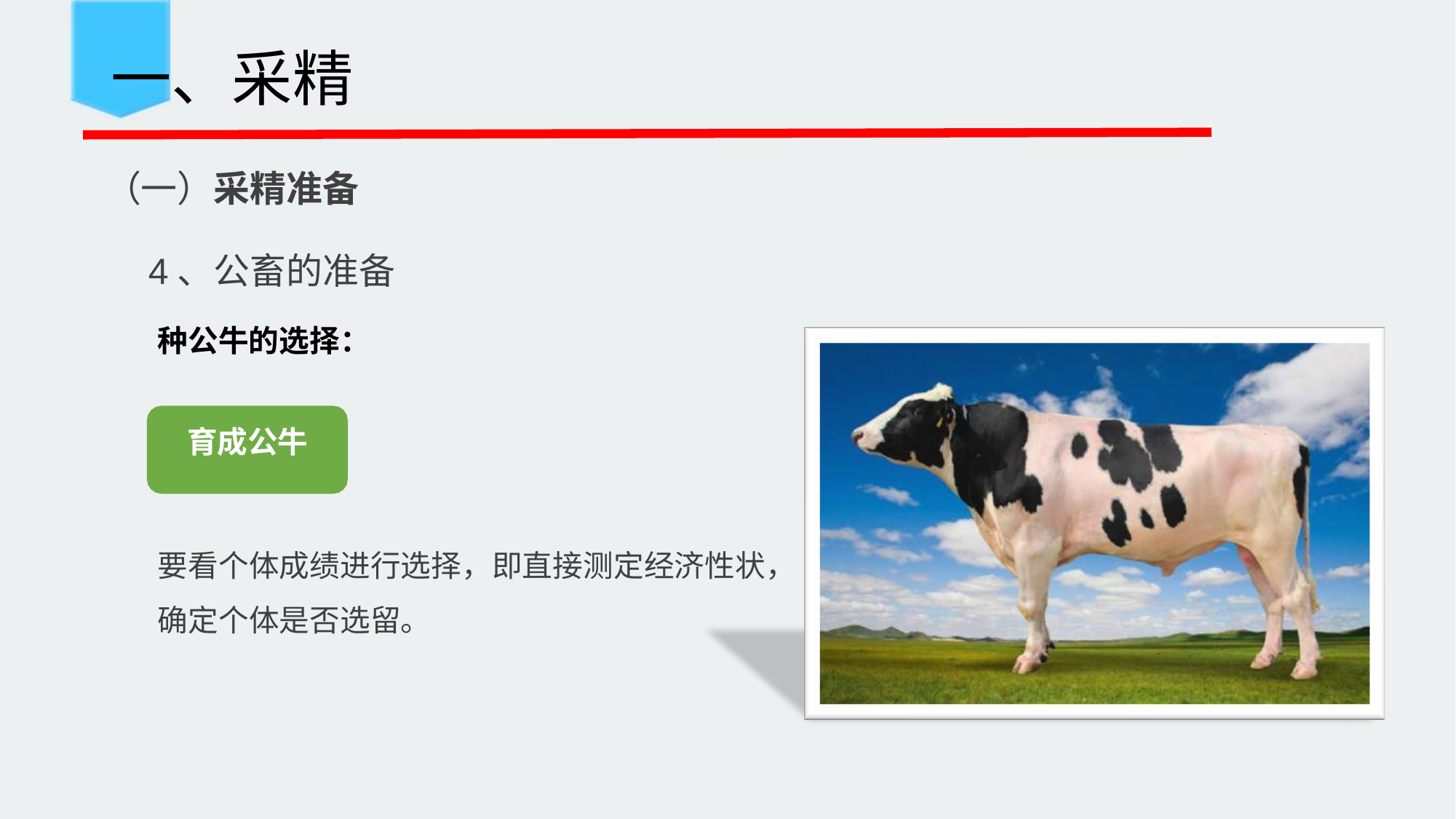

一、采精
  （一）采精准备

4、公畜的准备
种公牛的选择：

育成公牛
要看个体成绩进行选择，即直接测定经济性状， 确定个体是否选留。